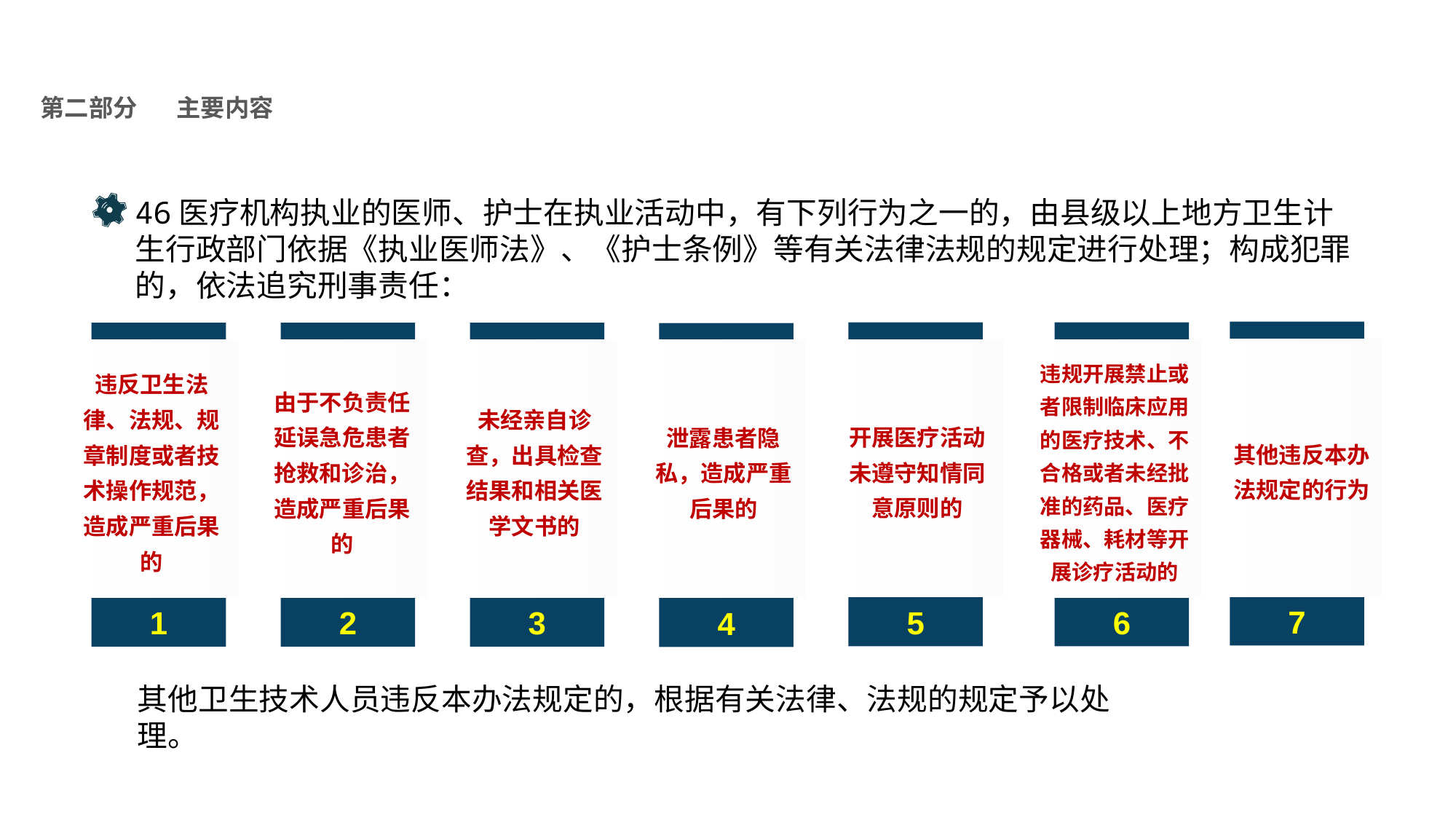

医疗质量管理办法
NHFPC
第二部分
主要内容

46医疗机构执业的医师、护士在执业活动中，有下列行为之一的，由县级以上地方卫生计生行政部门依据《执业医师法》、《护士条例》等有关法律法规的规定进行处理；构成犯罪的，依法追究刑事责任：

7
5
6
1
2
3
4
其他违反本办法规定的行为
违反卫生法律、法规、规章制度或者技术操作规范，造成严重后果的
由于不负责任延误急危患者抢救和诊治，造成严重后果的
未经亲自诊查，出具检查结果和相关医学文书的
泄露患者隐私，造成严重后果的
开展医疗活动未遵守知情同意原则的
违规开展禁止或者限制临床应用的医疗技术、不合格或者未经批准的药品、医疗器械、耗材等开展诊疗活动的
其他卫生技术人员违反本办法规定的，根据有关法律、法规的规定予以处理。